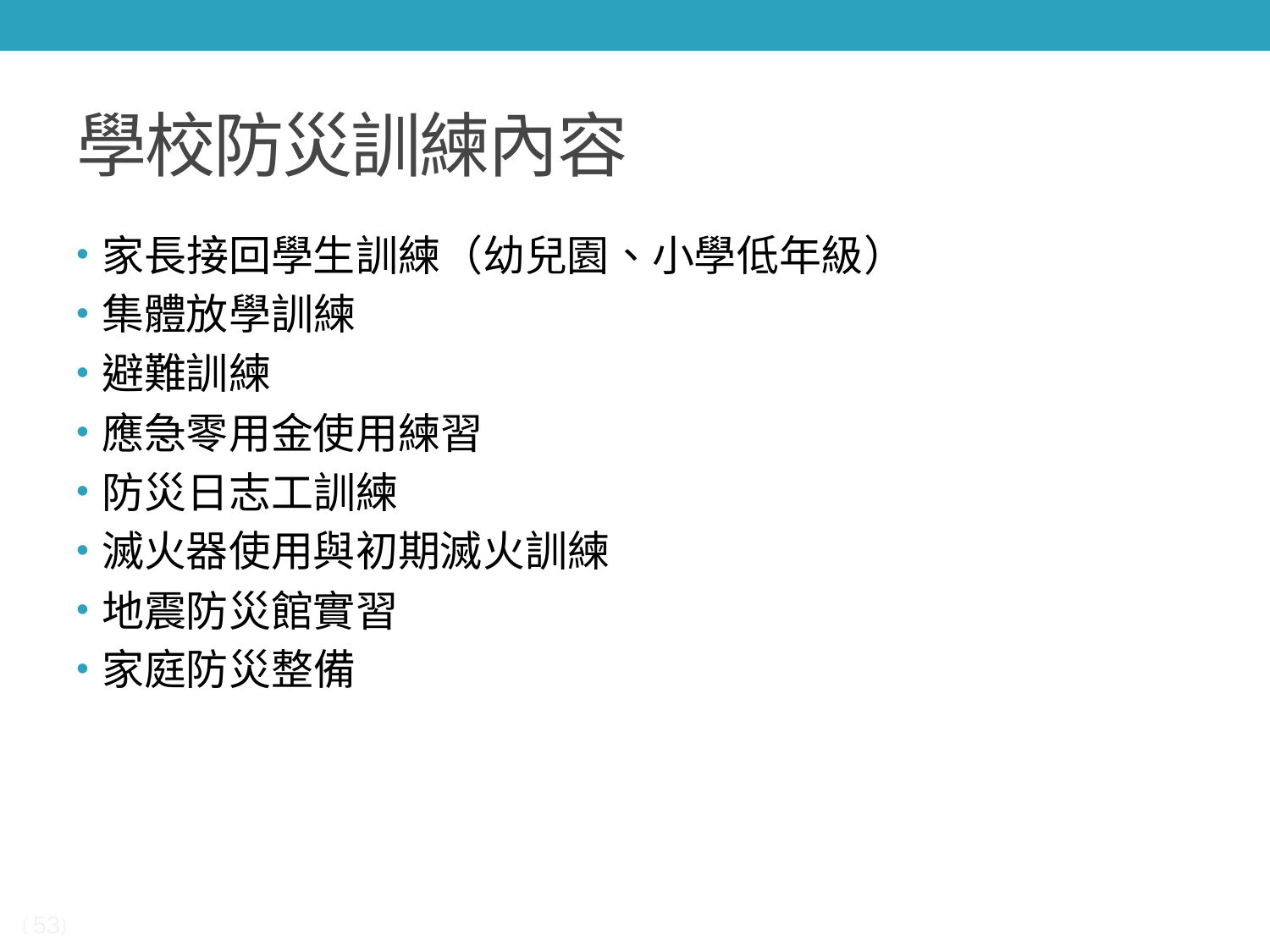

# 學校防災訓練內容
家長接回學生訓練（幼兒園、小學低年級）
集體放學訓練
避難訓練
應急零用金使用練習
防災日志工訓練
滅火器使用與初期滅火訓練
地震防災館實習
家庭防災整備